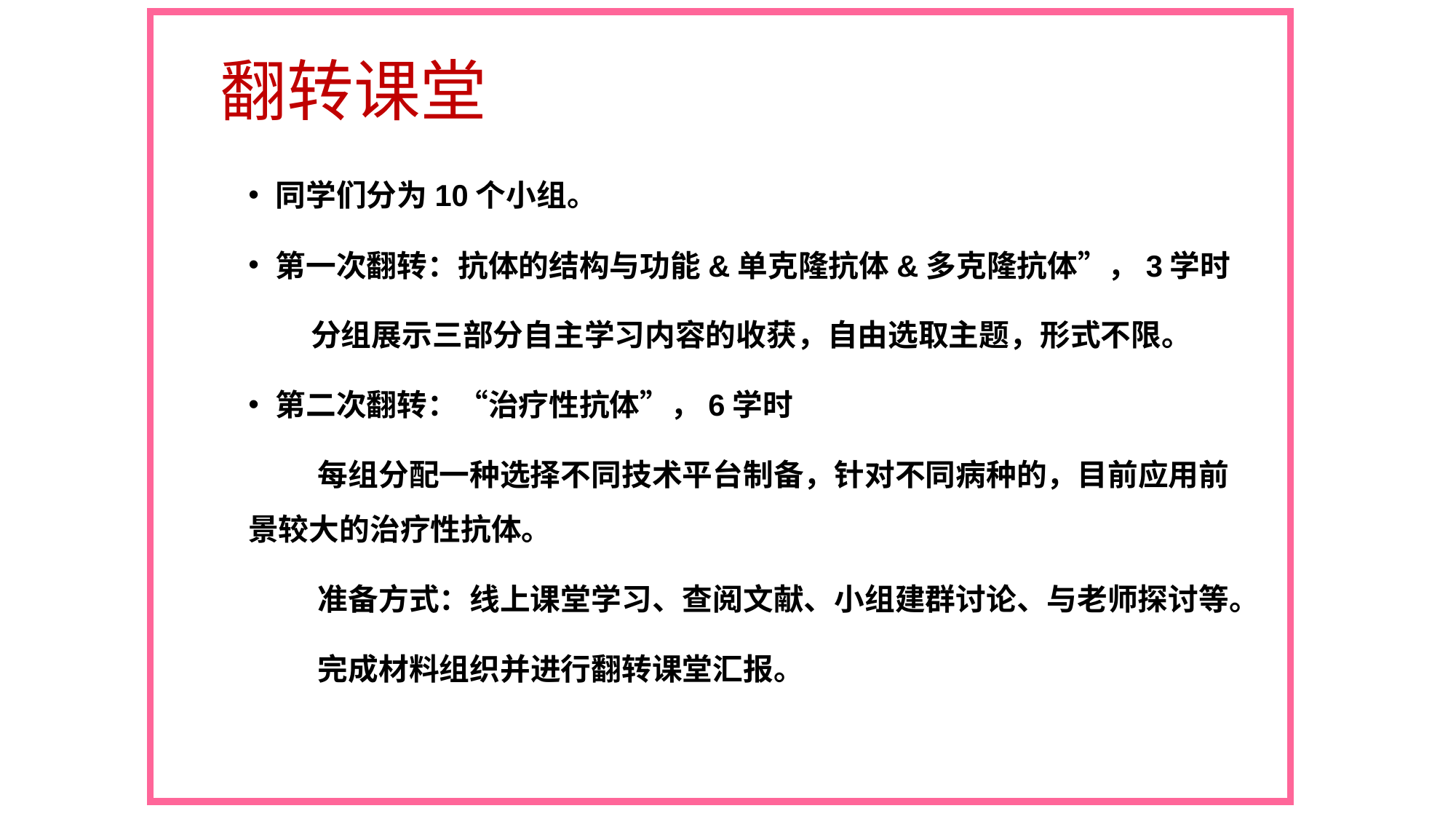

# 翻转课堂
同学们分为10个小组。
第一次翻转：抗体的结构与功能&单克隆抗体&多克隆抗体”，3学时
        分组展示三部分自主学习内容的收获，自由选取主题，形式不限。
第二次翻转：“治疗性抗体”，6学时
         每组分配一种选择不同技术平台制备，针对不同病种的，目前应用前景较大的治疗性抗体。
         准备方式：线上课堂学习、查阅文献、小组建群讨论、与老师探讨等。
         完成材料组织并进行翻转课堂汇报。